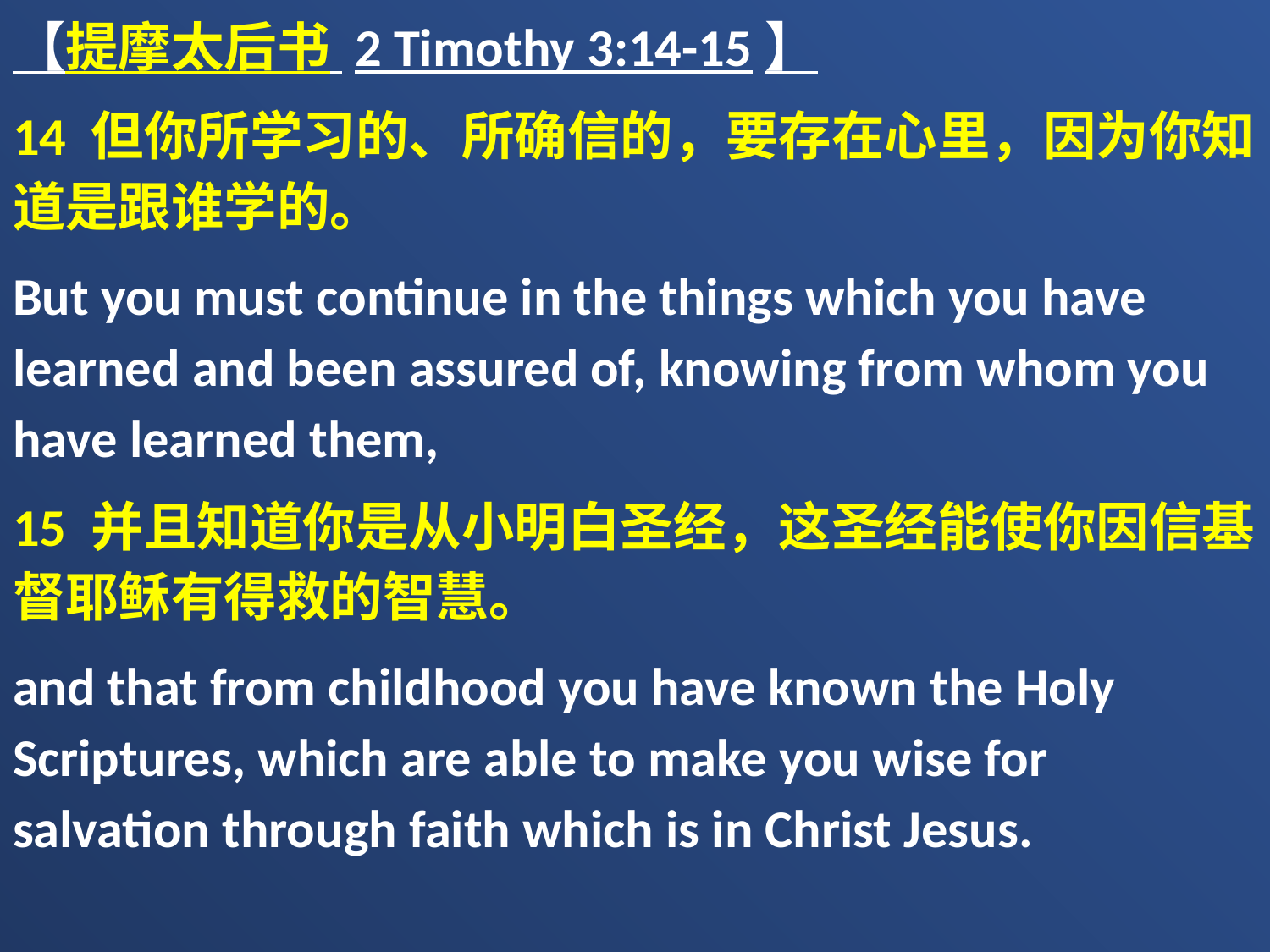

【提摩太后书 2 Timothy 3:14-15】
14 但你所学习的、所确信的，要存在心里，因为你知道是跟谁学的。
But you must continue in the things which you have learned and been assured of, knowing from whom you have learned them,
15 并且知道你是从小明白圣经，这圣经能使你因信基督耶稣有得救的智慧。
and that from childhood you have known the Holy Scriptures, which are able to make you wise for salvation through faith which is in Christ Jesus.